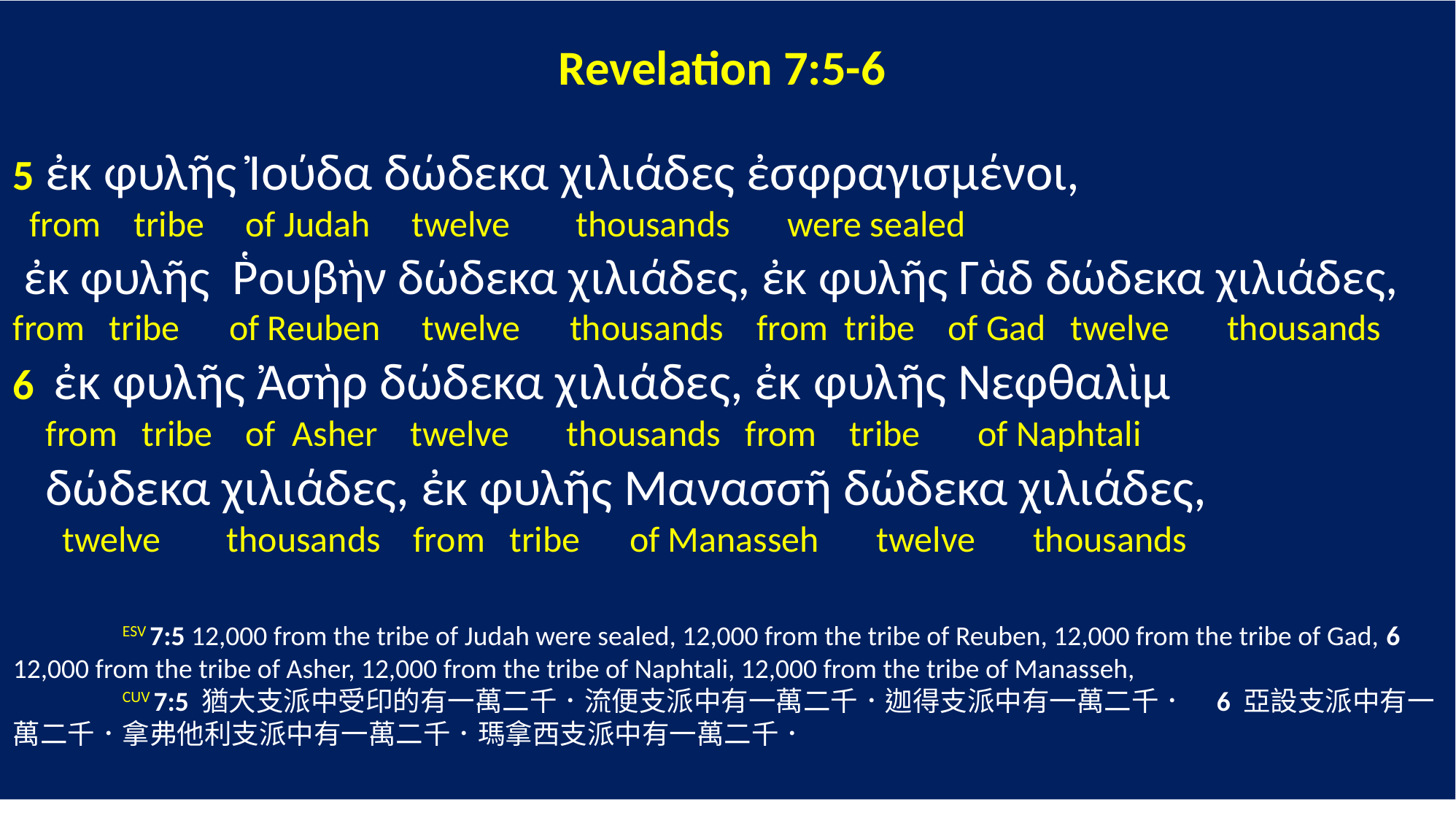

Revelation 7:5-6

5 ἐκ φυλῆς Ἰούδα δώδεκα χιλιάδες ἐσφραγισμένοι,
  from    tribe     of Judah     twelve        thousands       were sealed
 ἐκ φυλῆς  Ῥουβὴν δώδεκα χιλιάδες, ἐκ φυλῆς Γὰδ δώδεκα χιλιάδες,
from   tribe      of Reuben     twelve      thousands    from  tribe    of Gad   twelve       thousands
6  ἐκ φυλῆς Ἀσὴρ δώδεκα χιλιάδες, ἐκ φυλῆς Νεφθαλὶμ
    from   tribe    of  Asher    twelve       thousands   from    tribe       of Naphtali
   δώδεκα χιλιάδες, ἐκ φυλῆς Μανασσῆ δώδεκα χιλιάδες,
      twelve        thousands    from   tribe      of Manasseh       twelve       thousands

	ESV 7:5 12,000 from the tribe of Judah were sealed, 12,000 from the tribe of Reuben, 12,000 from the tribe of Gad, 6 12,000 from the tribe of Asher, 12,000 from the tribe of Naphtali, 12,000 from the tribe of Manasseh,
	CUV 7:5 猶大支派中受印的有一萬二千．流便支派中有一萬二千．迦得支派中有一萬二千． 	6 亞設支派中有一萬二千．拿弗他利支派中有一萬二千．瑪拿西支派中有一萬二千．